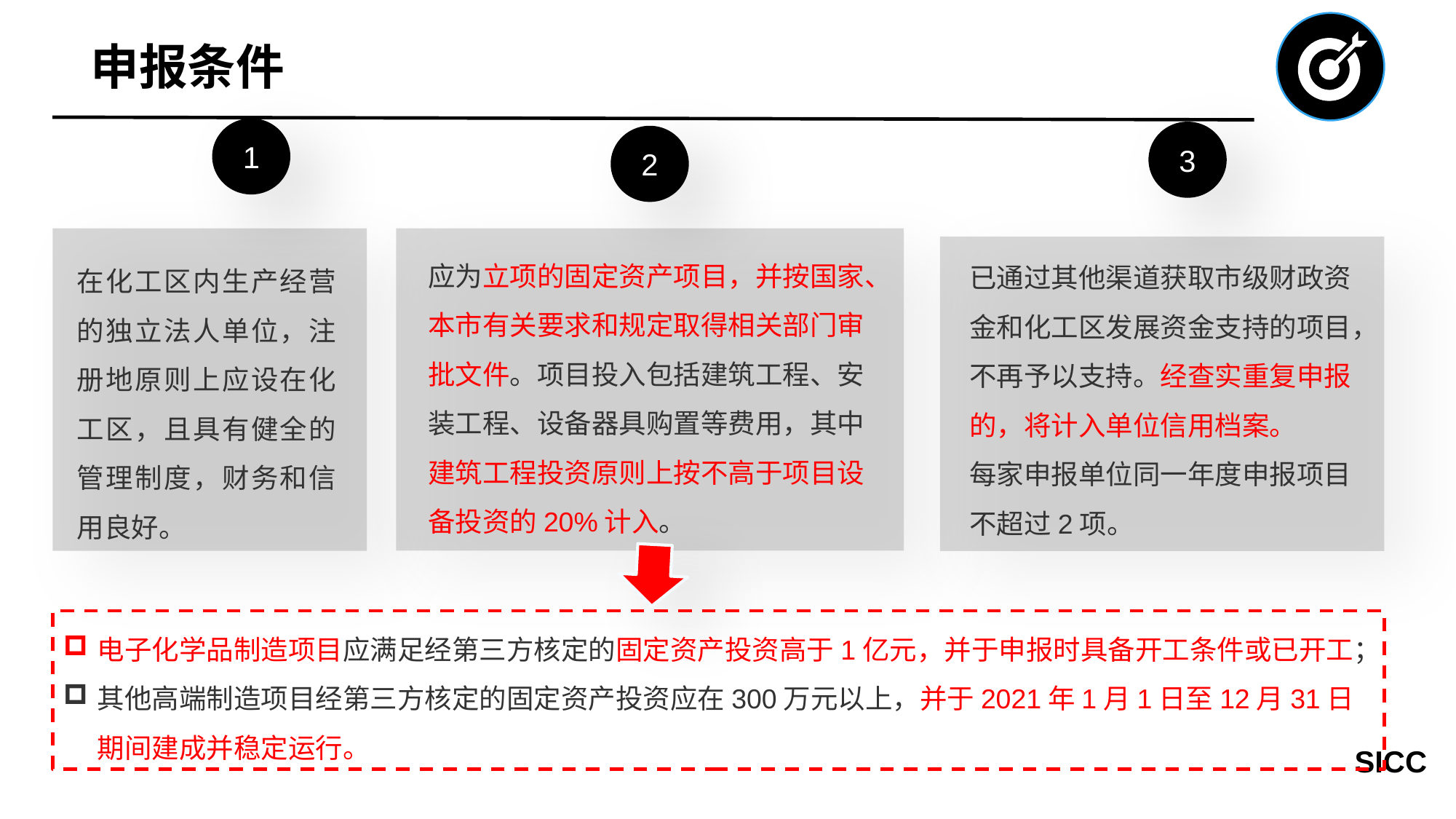

申报条件
1

在化工区内生产经营的独立法人单位，注册地原则上应设在化工区，且具有健全的管理制度，财务和信用良好。
2

应为立项的固定资产项目，并按国家、本市有关要求和规定取得相关部门审批文件。项目投入包括建筑工程、安装工程、设备器具购置等费用，其中建筑工程投资原则上按不高于项目设备投资的20%计入。

3

已通过其他渠道获取市级财政资金和化工区发展资金支持的项目，不再予以支持。经查实重复申报的，将计入单位信用档案。
每家申报单位同一年度申报项目不超过2项。
电子化学品制造项目应满足经第三方核定的固定资产投资高于1亿元，并于申报时具备开工条件或已开工；
其他高端制造项目经第三方核定的固定资产投资应在300万元以上，并于2021年1月1日至12月31日期间建成并稳定运行。